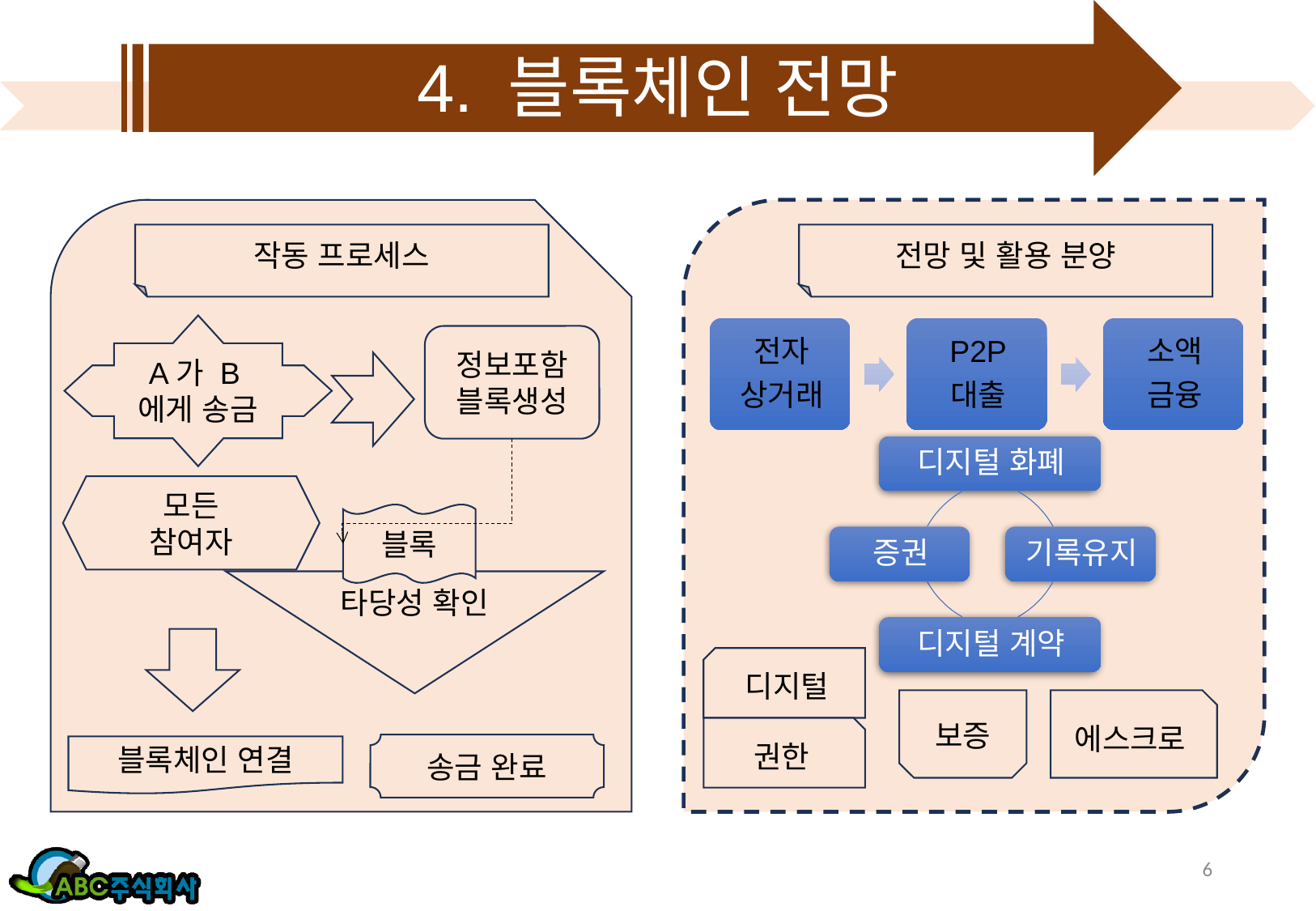

# 4. 블록체인 전망

작동 프로세스
A가 B에게 송금
정보포함블록생성

모든
참여자
블록
타당성 확인

송금 완료
블록체인 연결

전망 및 활용 분양
전자
상거래

P2P
대출

소액
금융
디지털 화폐
기록유지
디지털 계약
증권
디지털

에스크로
보증
권한
6